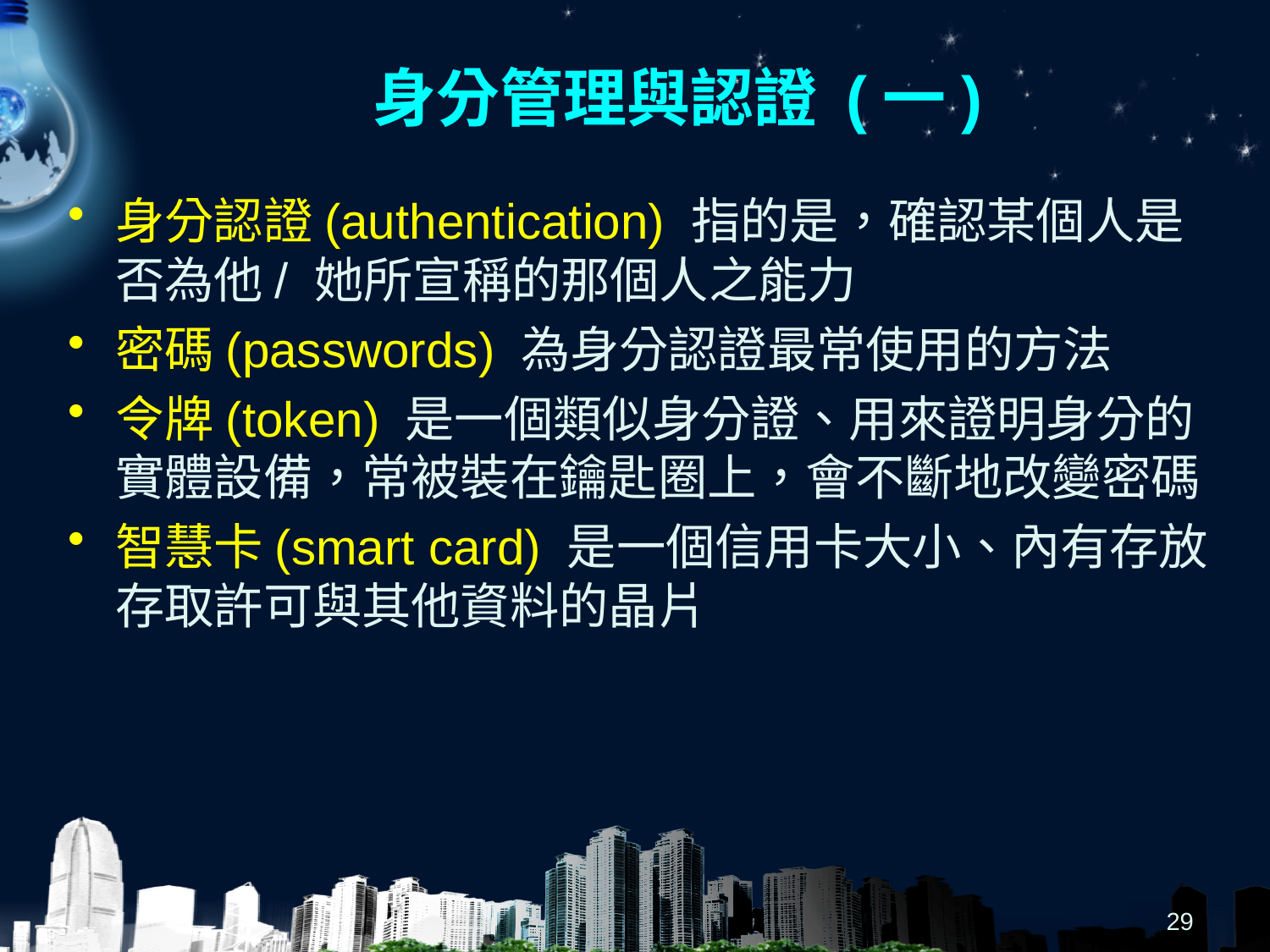

# 身分管理與認證 (一)
身分認證(authentication) 指的是，確認某個人是否為他/ 她所宣稱的那個人之能力
密碼(passwords) 為身分認證最常使用的方法
令牌(token) 是一個類似身分證、用來證明身分的實體設備，常被裝在鑰匙圈上，會不斷地改變密碼
智慧卡(smart card) 是一個信用卡大小、內有存放存取許可與其他資料的晶片
29